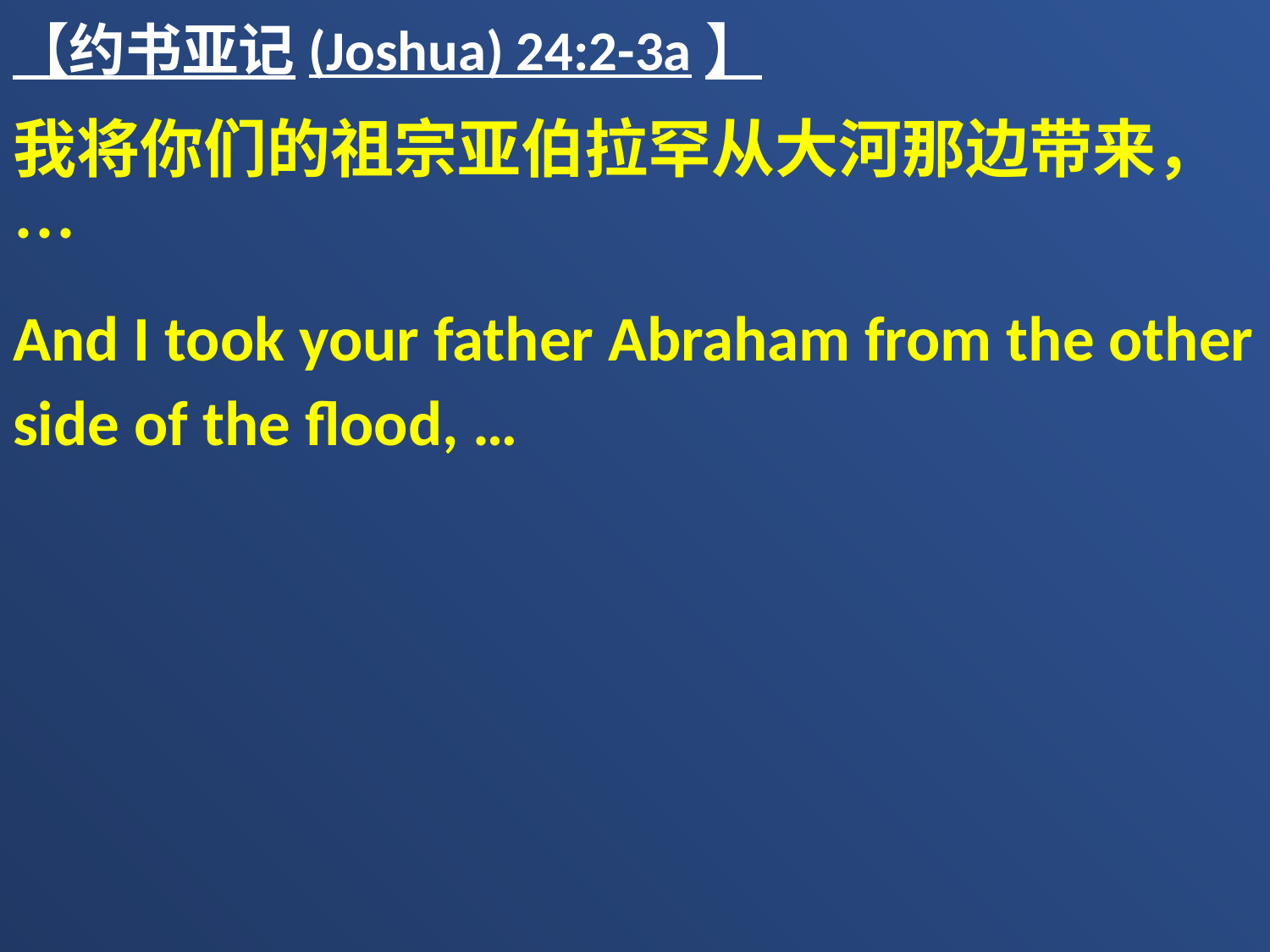

【约书亚记(Joshua) 24:2-3a】
我将你们的祖宗亚伯拉罕从大河那边带来，…
And I took your father Abraham from the other side of the flood, …